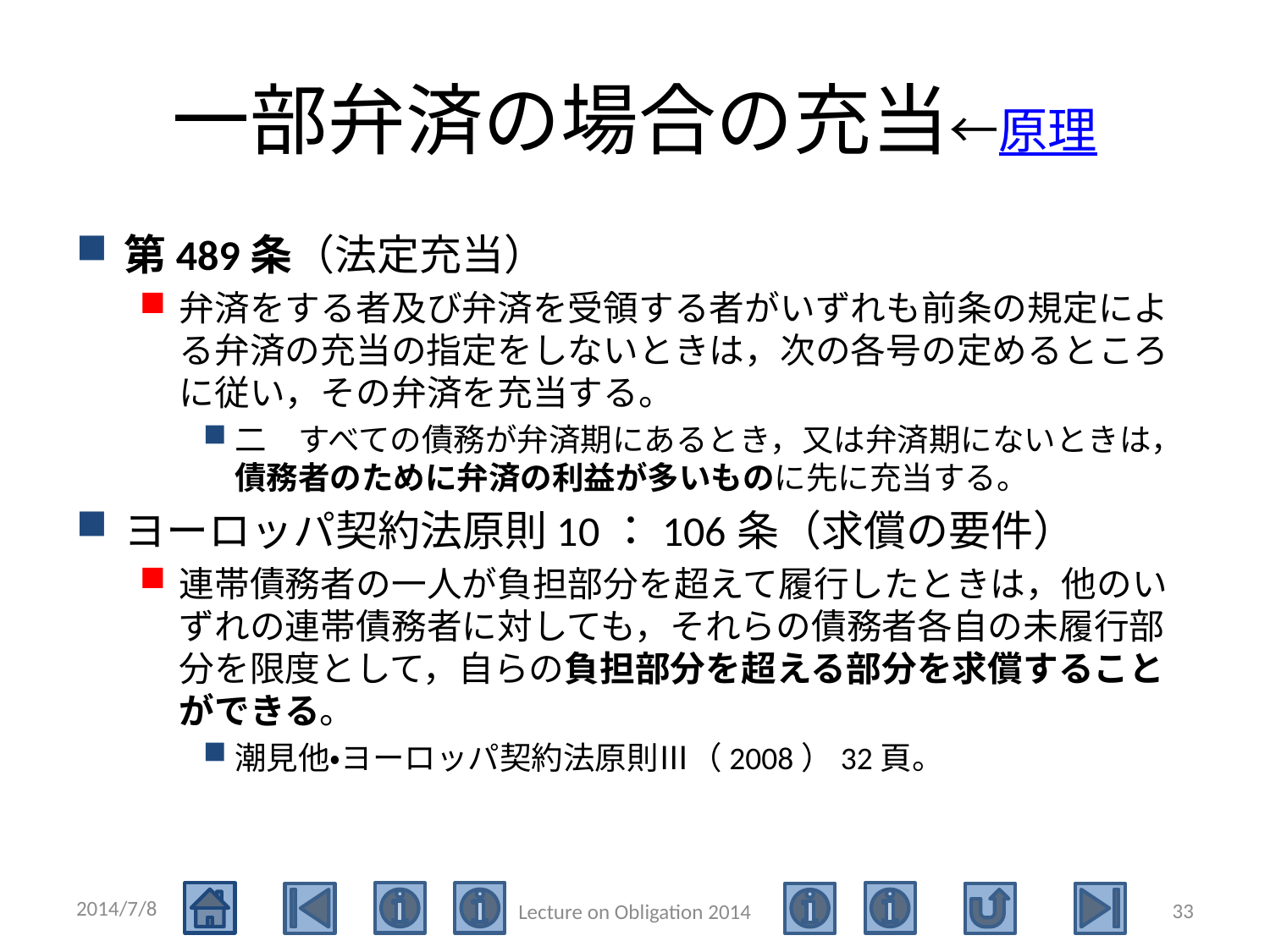

# 一部弁済の場合の充当←原理
第489条（法定充当）
弁済をする者及び弁済を受領する者がいずれも前条の規定による弁済の充当の指定をしないときは，次の各号の定めるところに従い，その弁済を充当する。
二　すべての債務が弁済期にあるとき，又は弁済期にないときは，債務者のために弁済の利益が多いものに先に充当する。
ヨーロッパ契約法原則10：106条（求償の要件）
連帯債務者の一人が負担部分を超えて履行したときは，他のいずれの連帯債務者に対しても，それらの債務者各自の未履行部分を限度として，自らの負担部分を超える部分を求償することができる。
潮見他・ヨーロッパ契約法原則Ⅲ（2008）32頁。
2014/7/8
33
Lecture on Obligation 2014